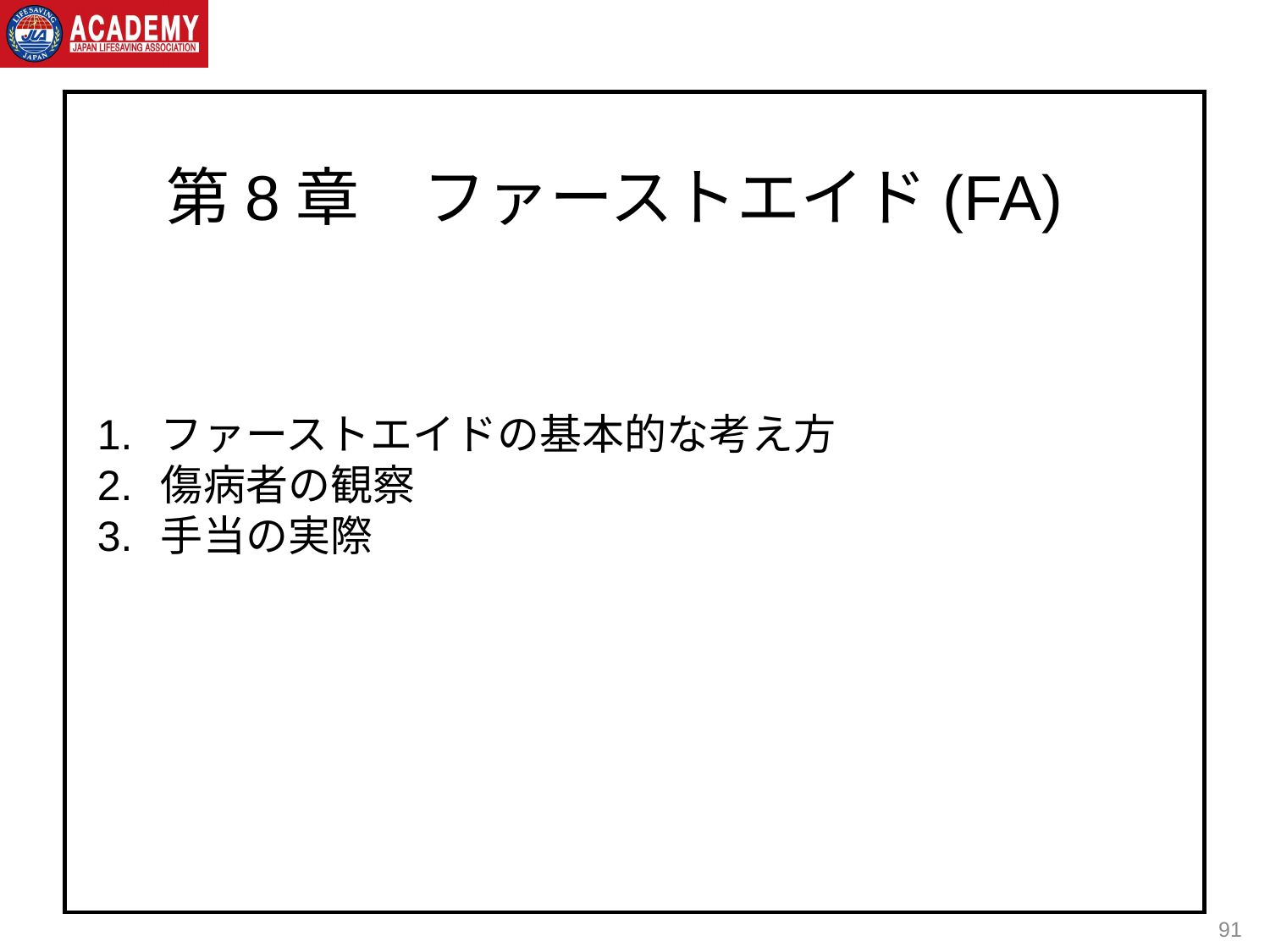

第8章　ファーストエイド(FA)
ファーストエイドの基本的な考え方
傷病者の観察
手当の実際
91